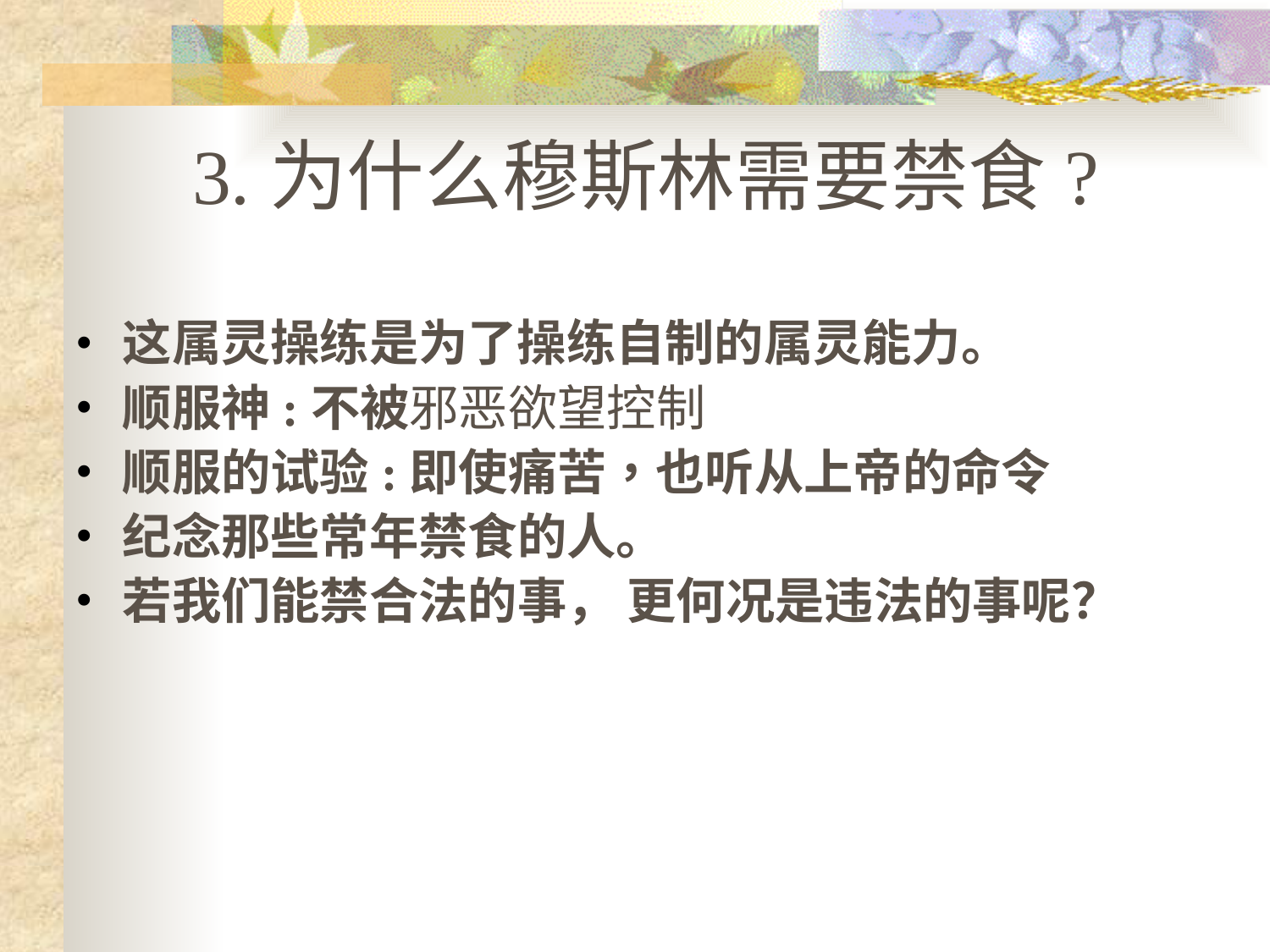

3.为什么穆斯林需要禁食?
这属灵操练是为了操练自制的属灵能力。
顺服神:不被邪恶欲望控制
顺服的试验:即使痛苦，也听从上帝的命令
纪念那些常年禁食的人。
若我们能禁合法的事， 更何况是违法的事呢？